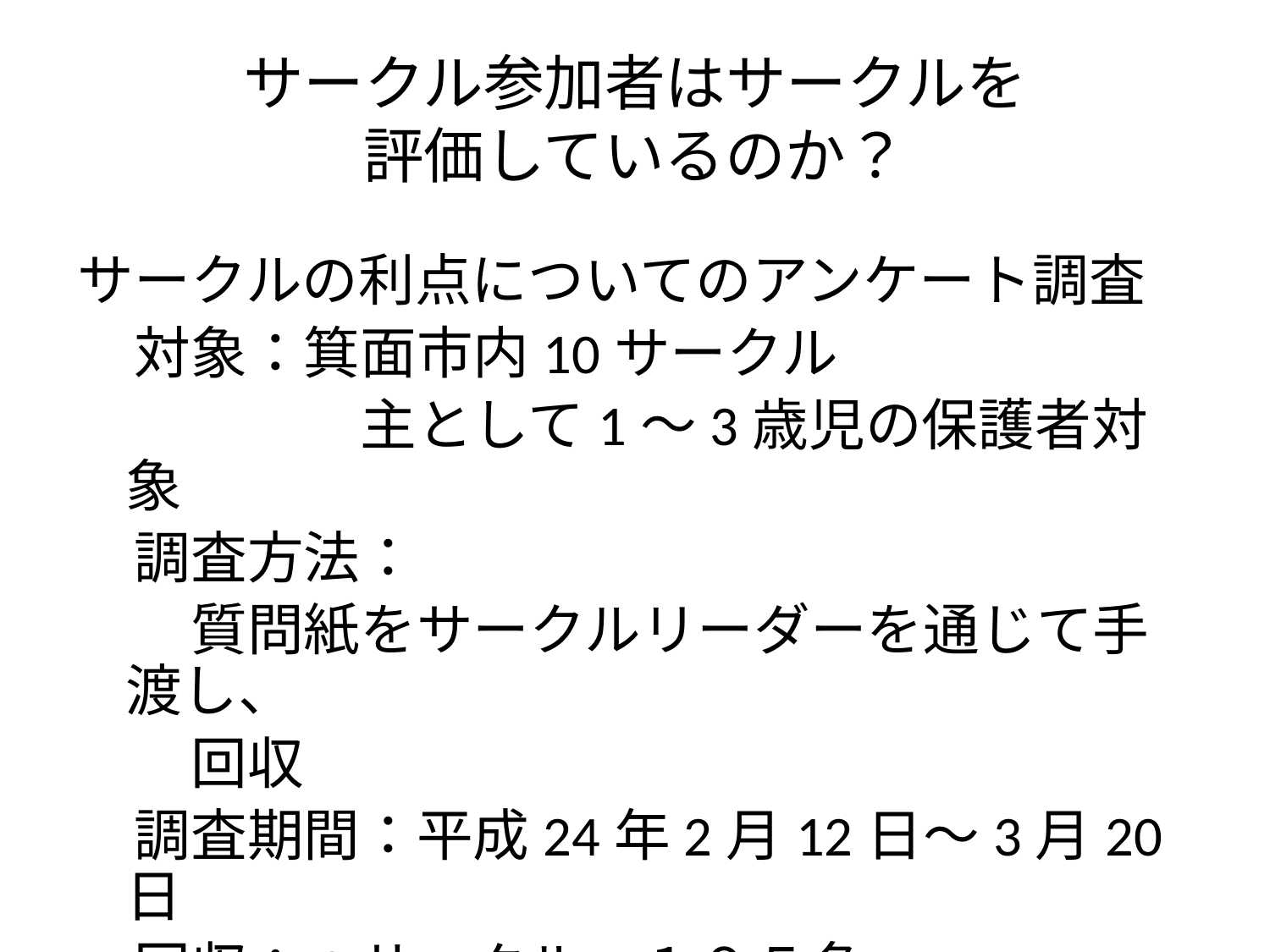

# サークル参加者はサークルを 評価しているのか？
サークルの利点についてのアンケート調査
　対象：箕面市内10サークル
　　　　　主として1～3歳児の保護者対象
　調査方法：
　　質問紙をサークルリーダーを通じて手渡し、
　　回収
　調査期間：平成24年2月12日～3月20日
　回収：9サークル　１０５名